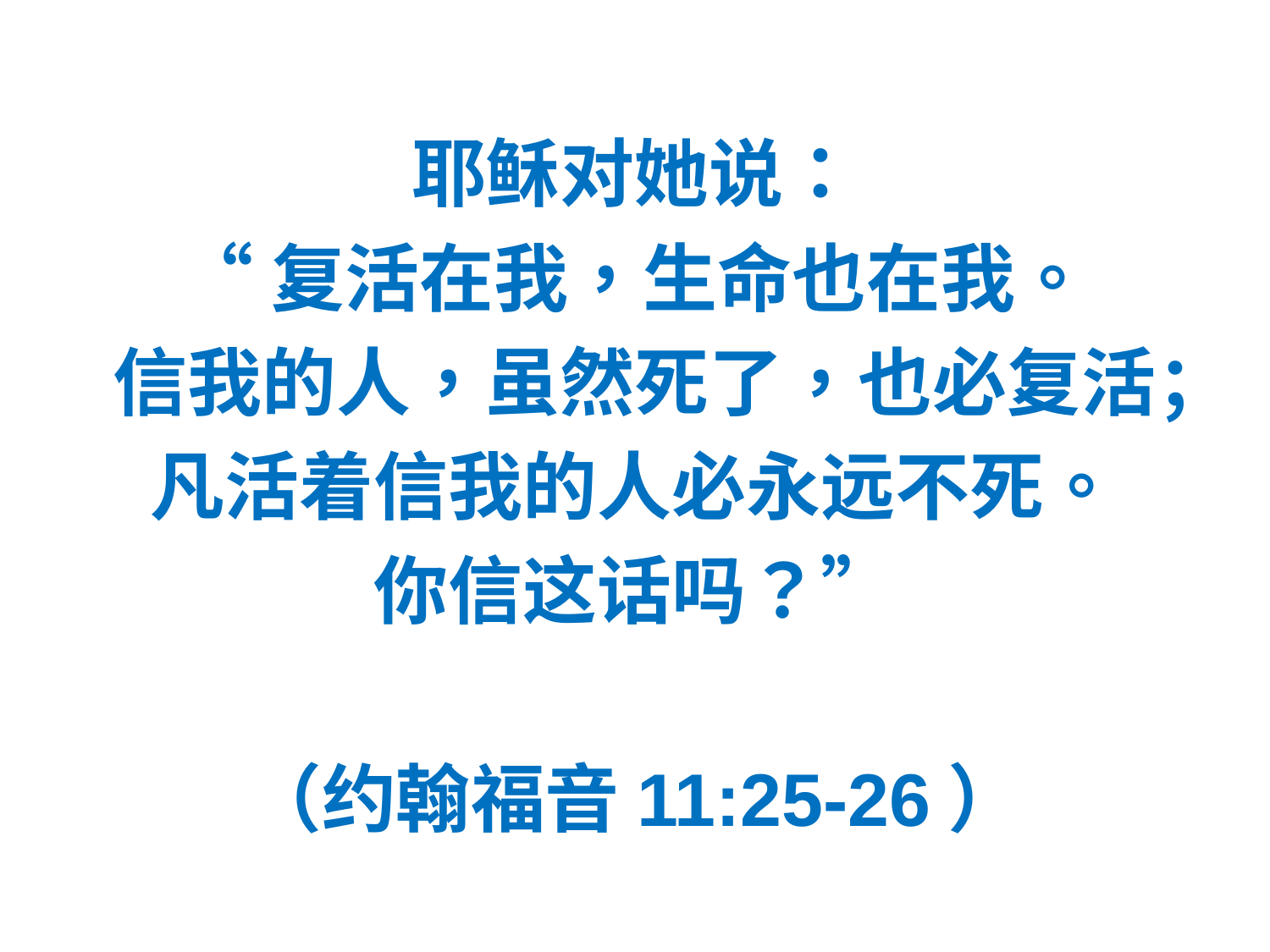

#
耶稣对她说：
“复活在我，生命也在我。
信我的人，虽然死了，也必复活；
凡活着信我的人必永远不死。
你信这话吗？”

（约翰福音11:25-26）